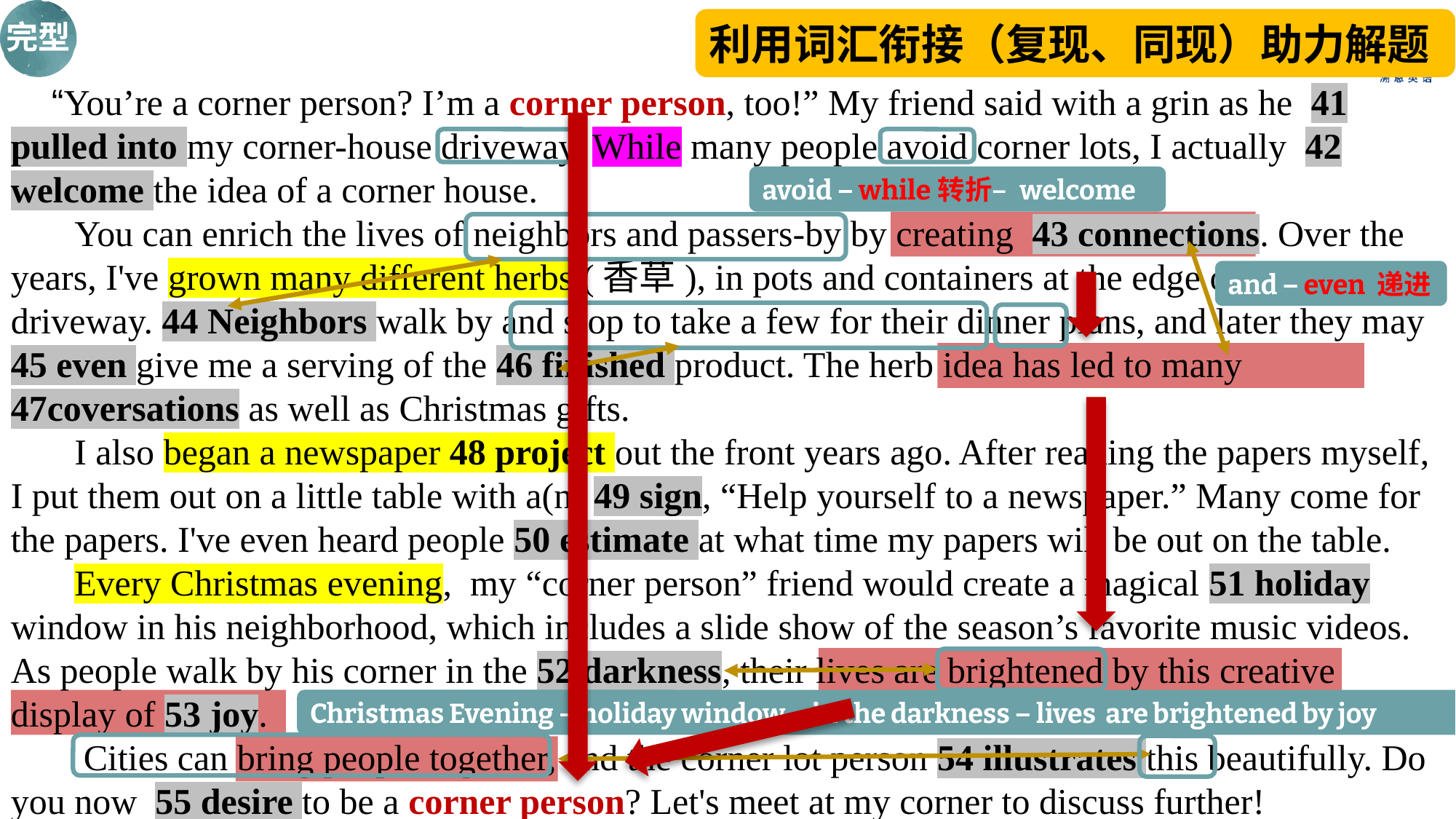

利用词汇衔接（复现、同现）助力解题
完型
     “You’re a corner person? I’m a corner person, too!” My friend said with a grin as he  41 pulled into my corner-house driveway. While many people avoid corner lots, I actually  42 welcome the idea of a corner house.
       You can enrich the lives of neighbors and passers-by by creating  43 connections. Over the years, I've grown many different herbs (香草), in pots and containers at the edge of my driveway. 44 Neighbors walk by and stop to take a few for their dinner plans, and later they may 45 even give me a serving of the 46 finished product. The herb idea has led to many 47coversations as well as Christmas gifts.
       I also began a newspaper 48 project out the front years ago. After reading the papers myself, I put them out on a little table with a(n) 49 sign, “Help yourself to a newspaper.” Many come for the papers. I've even heard people 50 estimate at what time my papers will be out on the table.
       Every Christmas evening,  my “corner person” friend would create a magical 51 holiday
window in his neighborhood, which includes a slide show of the season’s favorite music videos. As people walk by his corner in the 52 darkness, their lives are brightened by this creative display of 53 joy.
        Cities can bring people together, and the corner lot person 54 illustrates this beautifully. Do you now  55 desire to be a corner person? Let's meet at my corner to discuss further!

avoid – while转折– welcome

and – even 递进

Christmas Evening – holiday window – in the darkness – lives  are brightened by joy